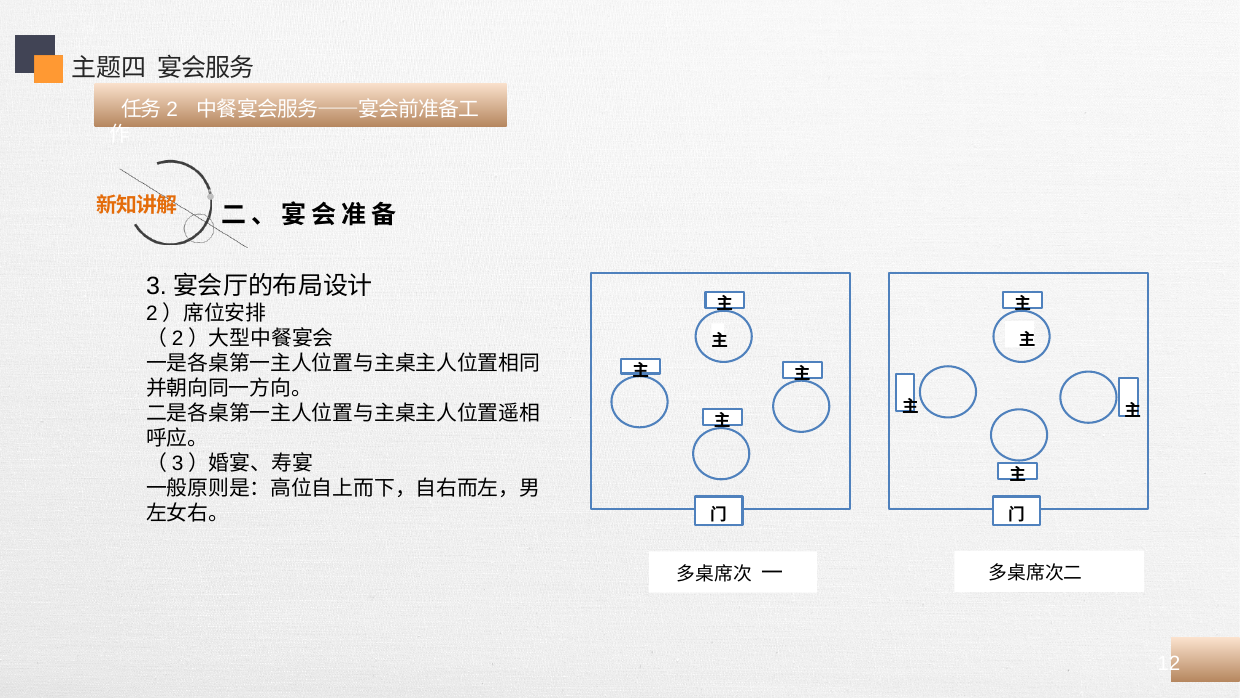

主题四  宴会服务

 任务2   中餐宴会服务——宴会前准备工作

二、宴会准备
3.宴会厅的布局设计
2）席位安排
（2）大型中餐宴会
一是各桌第一主人位置与主桌主人位置相同并朝向同一方向。
二是各桌第一主人位置与主桌主人位置遥相呼应。
（3）婚宴、寿宴
一般原则是：高位自上而下，自右而左，男左女右。

门
主

主
主

主

主

门

主

主

主

主
主
   多桌席次二
  多桌席次  一